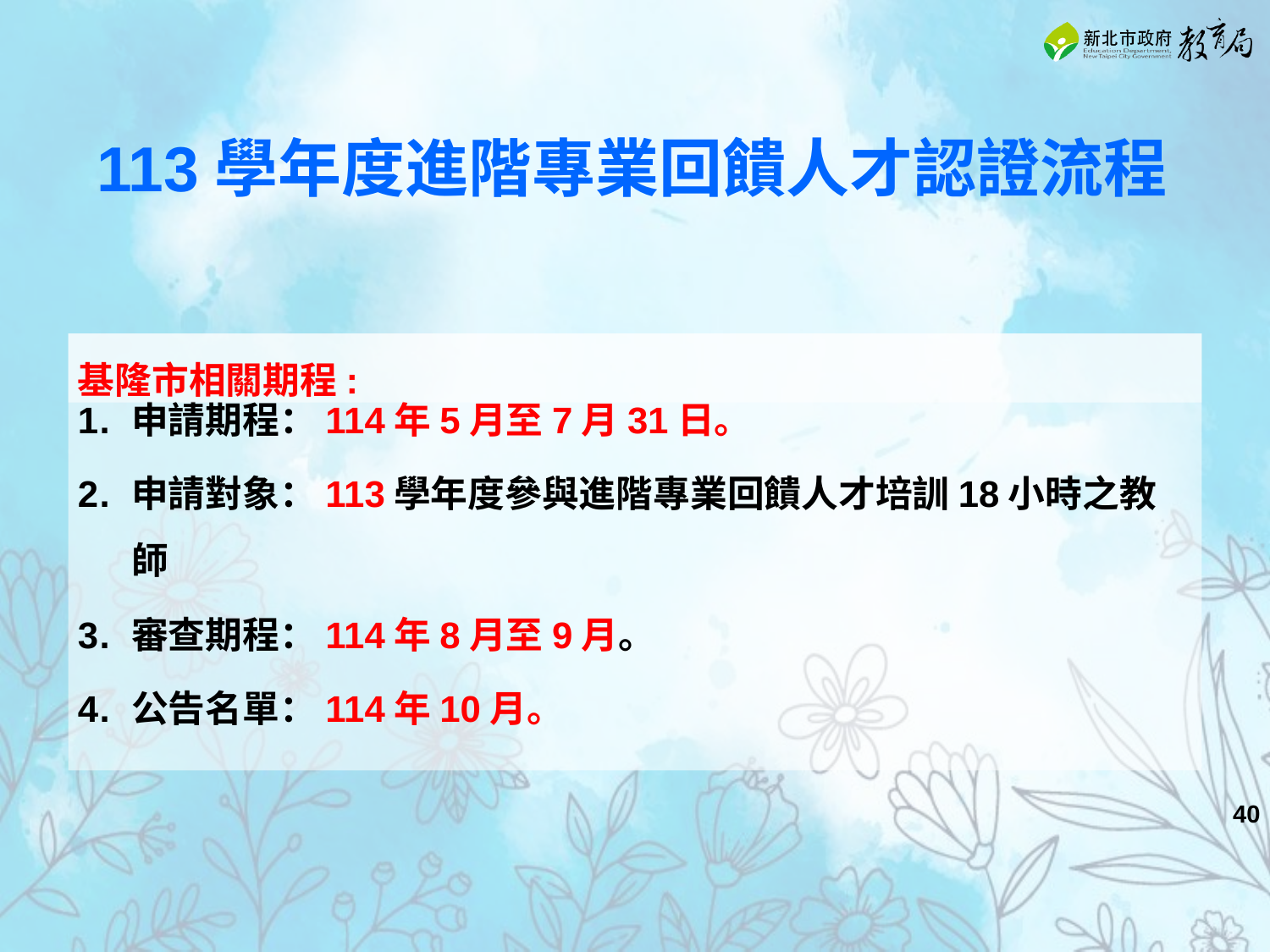

113學年度進階專業回饋人才認證流程
申請期程：114年5月至7月31日。
申請對象：113學年度參與進階專業回饋人才培訓18小時之教師
審查期程：114年8月至9月。
公告名單：114年10月。
基隆市相關期程:
40